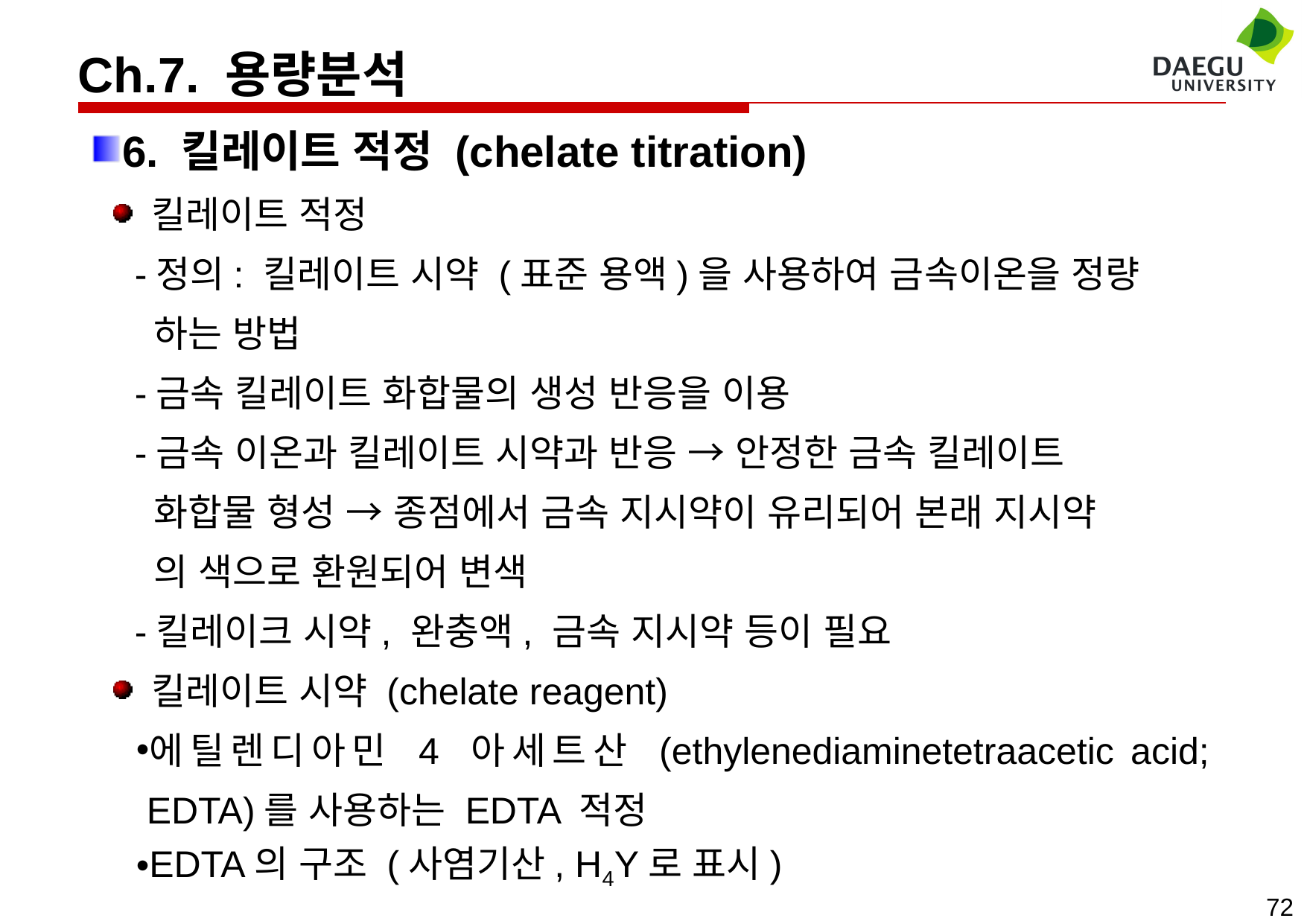

Ch.7. 용량분석
6. 킬레이트 적정 (chelate titration)
 킬레이트 적정
  -정의: 킬레이트 시약 (표준 용액)을 사용하여 금속이온을 정량
   하는 방법
  -금속 킬레이트 화합물의 생성 반응을 이용
  -금속 이온과 킬레이트 시약과 반응 → 안정한 금속 킬레이트
   화합물 형성 → 종점에서 금속 지시약이 유리되어 본래 지시약
   의 색으로 환원되어 변색
  -킬레이크 시약, 완충액, 금속 지시약 등이 필요
 킬레이트 시약 (chelate reagent)
에틸렌디아민 4 아세트산 (ethylenediaminetetraacetic acid; EDTA)를 사용하는 EDTA 적정
EDTA의 구조 (사염기산, H4Y로 표시)
72